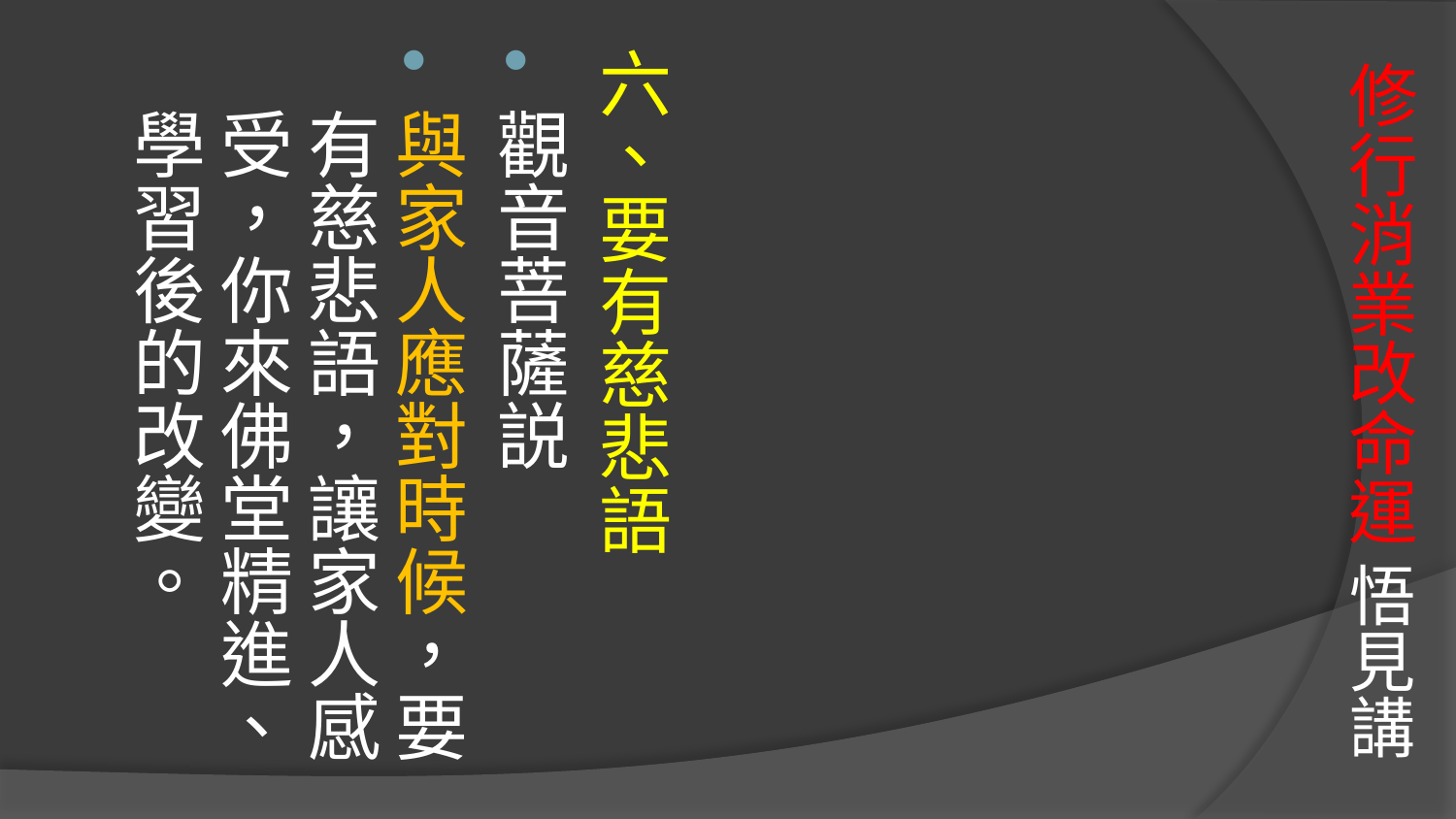

六、要有慈悲語
觀音菩薩説
與家人應對時候，要有慈悲語，讓家人感受，你來佛堂精進、學習後的改變。
# 修行消業改命運 悟見講